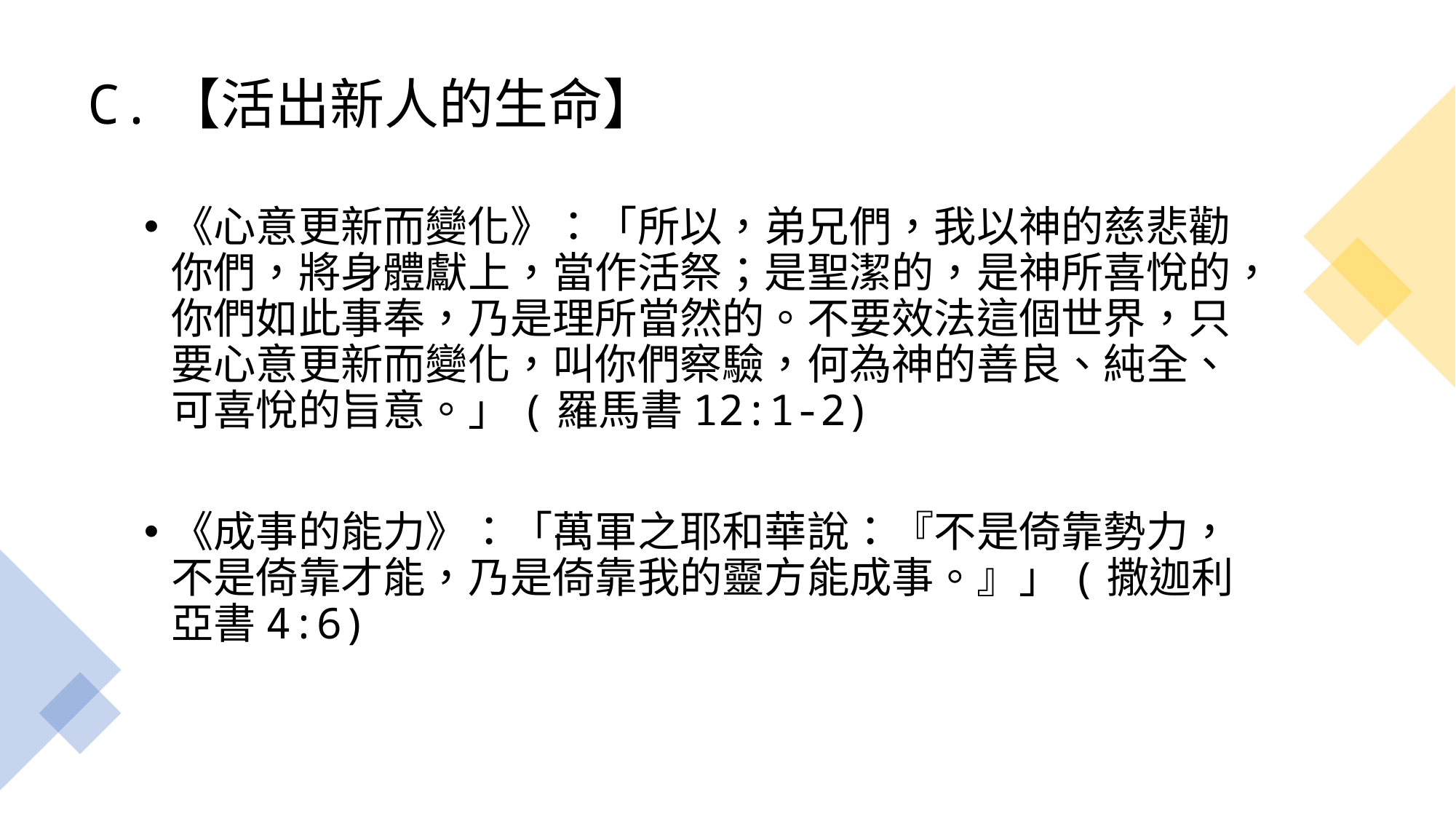

# C.【活出新人的生命】

《心意更新而變化》：「所以，弟兄們，我以神的慈悲勸你們，將身體獻上，當作活祭；是聖潔的，是神所喜悅的，你們如此事奉，乃是理所當然的。不要效法這個世界，只要心意更新而變化，叫你們察驗，何為神的善良、純全、可喜悅的旨意。」(羅馬書12:1-2)

《成事的能力》：「萬軍之耶和華說：『不是倚靠勢力，不是倚靠才能，乃是倚靠我的靈方能成事。』」(撒迦利亞書4:6)